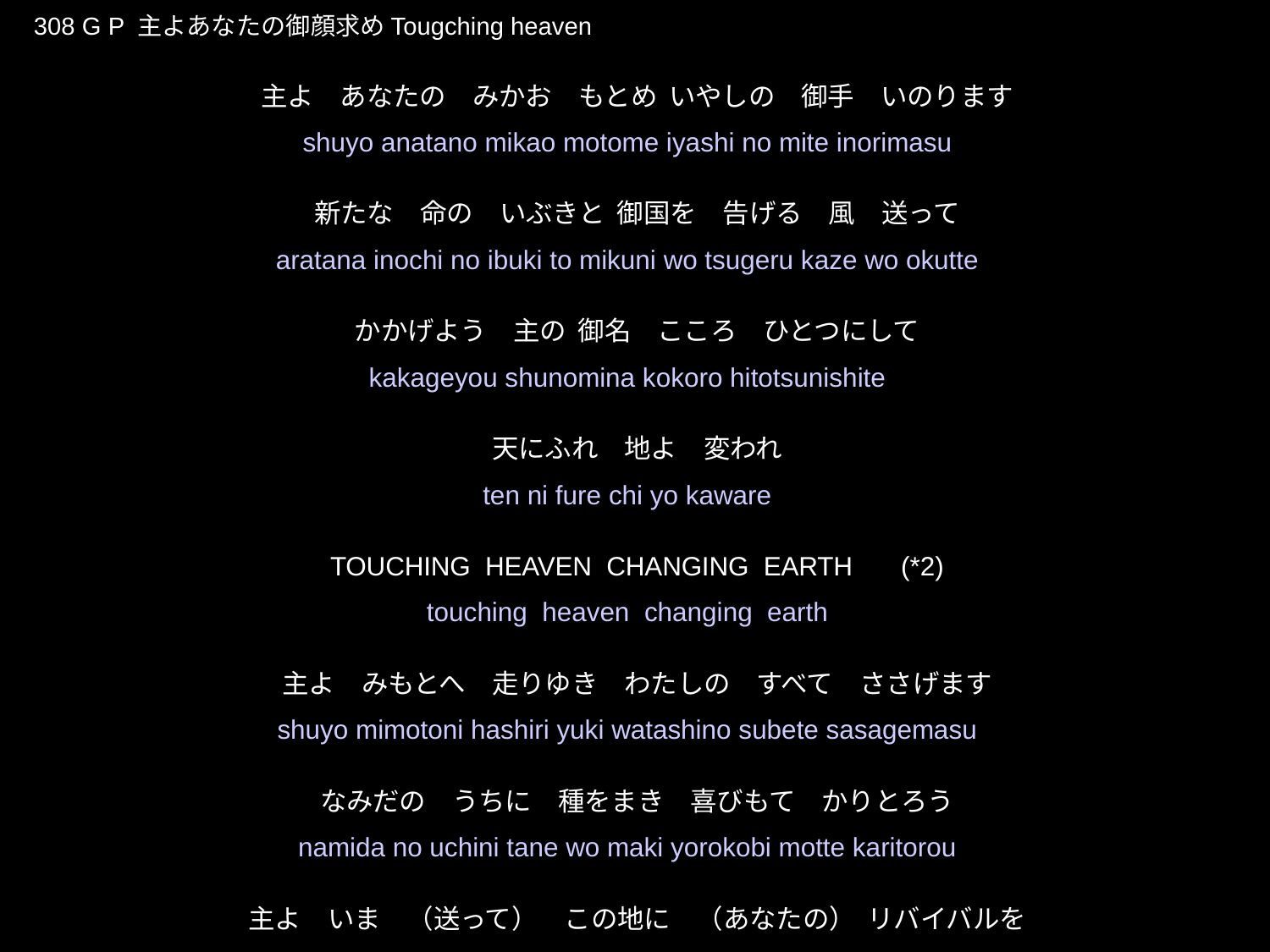

しゅよあなたのみかおもとめ
★P
308 G P 主よあなたの御顔求めTougching heaven
主よ　あなたの　みかお　もとめ  いやしの　御手　いのります
新たな　命の　いぶきと  御国を　告げる　風　送って
かかげよう　主の  御名　こころ　ひとつにして
天にふれ　地よ　変われ
TOUCHING  HEAVEN  CHANGING  EARTH　(*2)
主よ　みもとへ　走りゆき　わたしの　すべて　ささげます
なみだの　うちに　種をまき　喜びもて　かりとろう
主よ　いま　（送って）　この地に　（あなたの）  リバイバルを
★５
shuyo anatano mikao motome iyashi no mite inorimasu
aratana inochi no ibuki to mikuni wo tsugeru kaze wo okutte
kakageyou shunomina kokoro hitotsunishite
ten ni fure chi yo kaware
touching  heaven  changing  earth
shuyo mimotoni hashiri yuki watashino subete sasagemasu
namida no uchini tane wo maki yorokobi motte karitorou
shuyo ima (okutte) konochi ni (anata no) ribaibaru wo